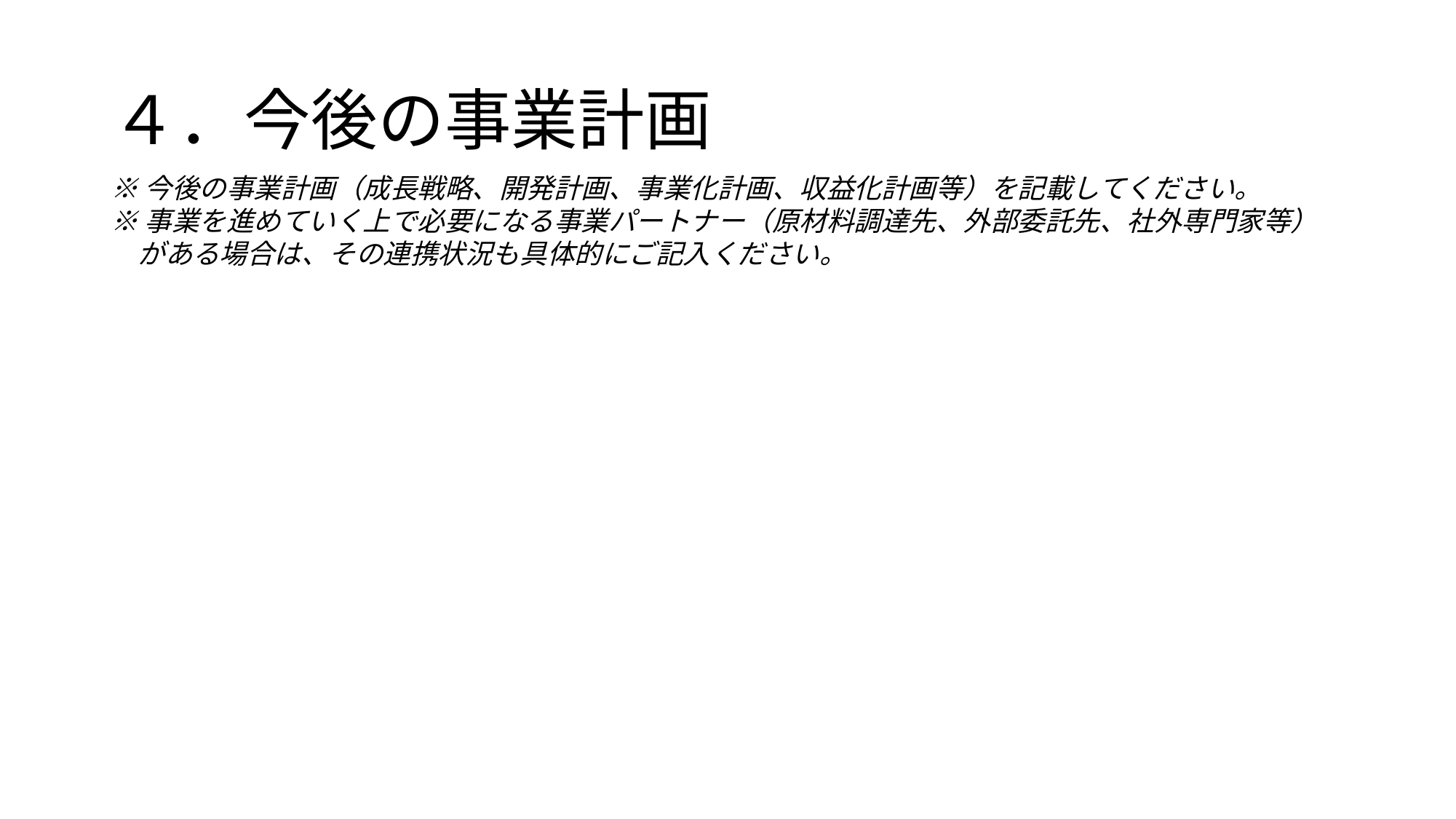

# ４．今後の事業計画
※今後の事業計画（成長戦略、開発計画、事業化計画、収益化計画等）を記載してください。
※事業を進めていく上で必要になる事業パートナー（原材料調達先、外部委託先、社外専門家等）
　がある場合は、その連携状況も具体的にご記入ください。